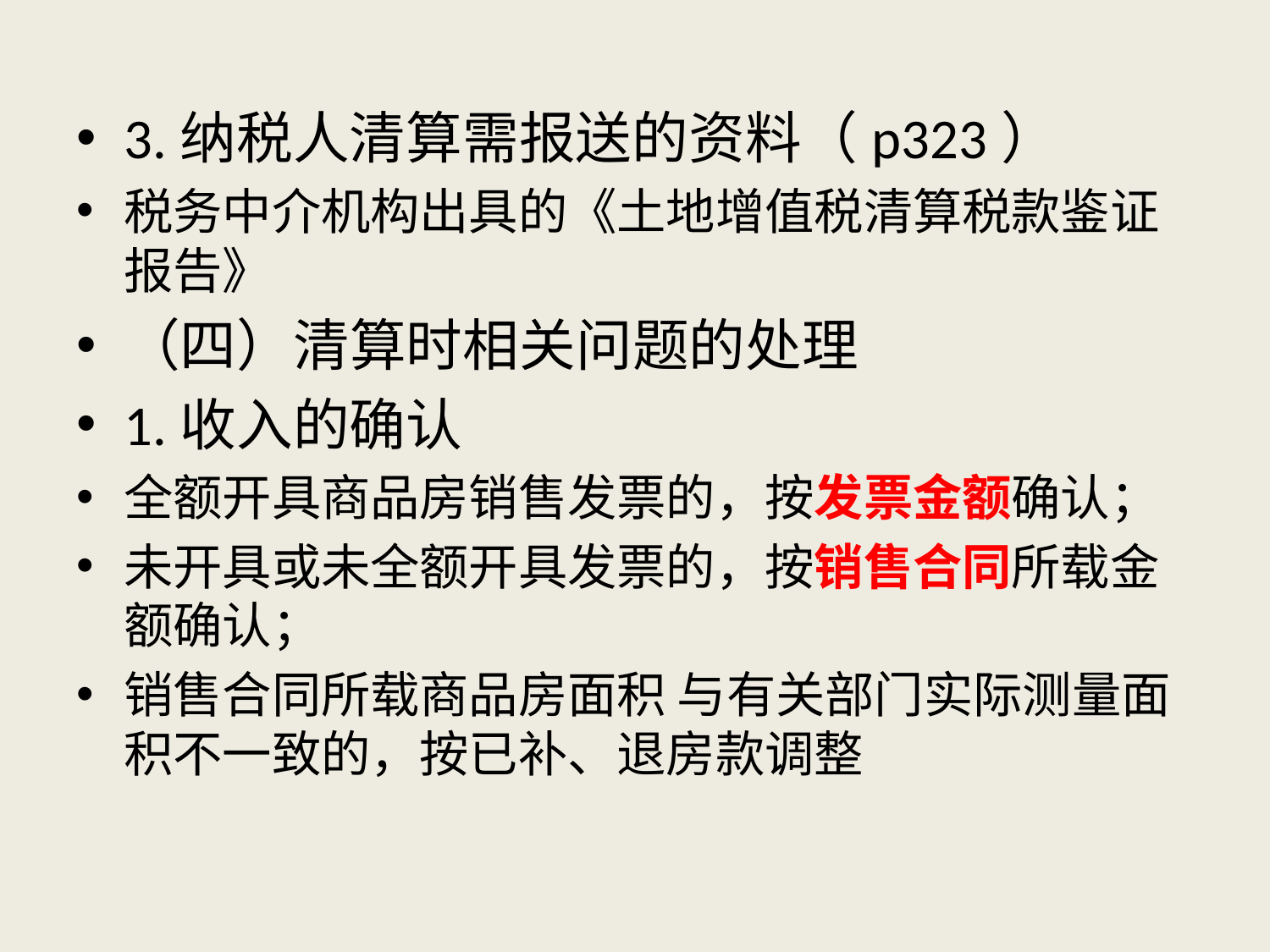

3.纳税人清算需报送的资料（p323）
税务中介机构出具的《土地增值税清算税款鉴证报告》
（四）清算时相关问题的处理
1.收入的确认
全额开具商品房销售发票的，按发票金额确认；
未开具或未全额开具发票的，按销售合同所载金额确认；
销售合同所载商品房面积 与有关部门实际测量面积不一致的，按已补、退房款调整